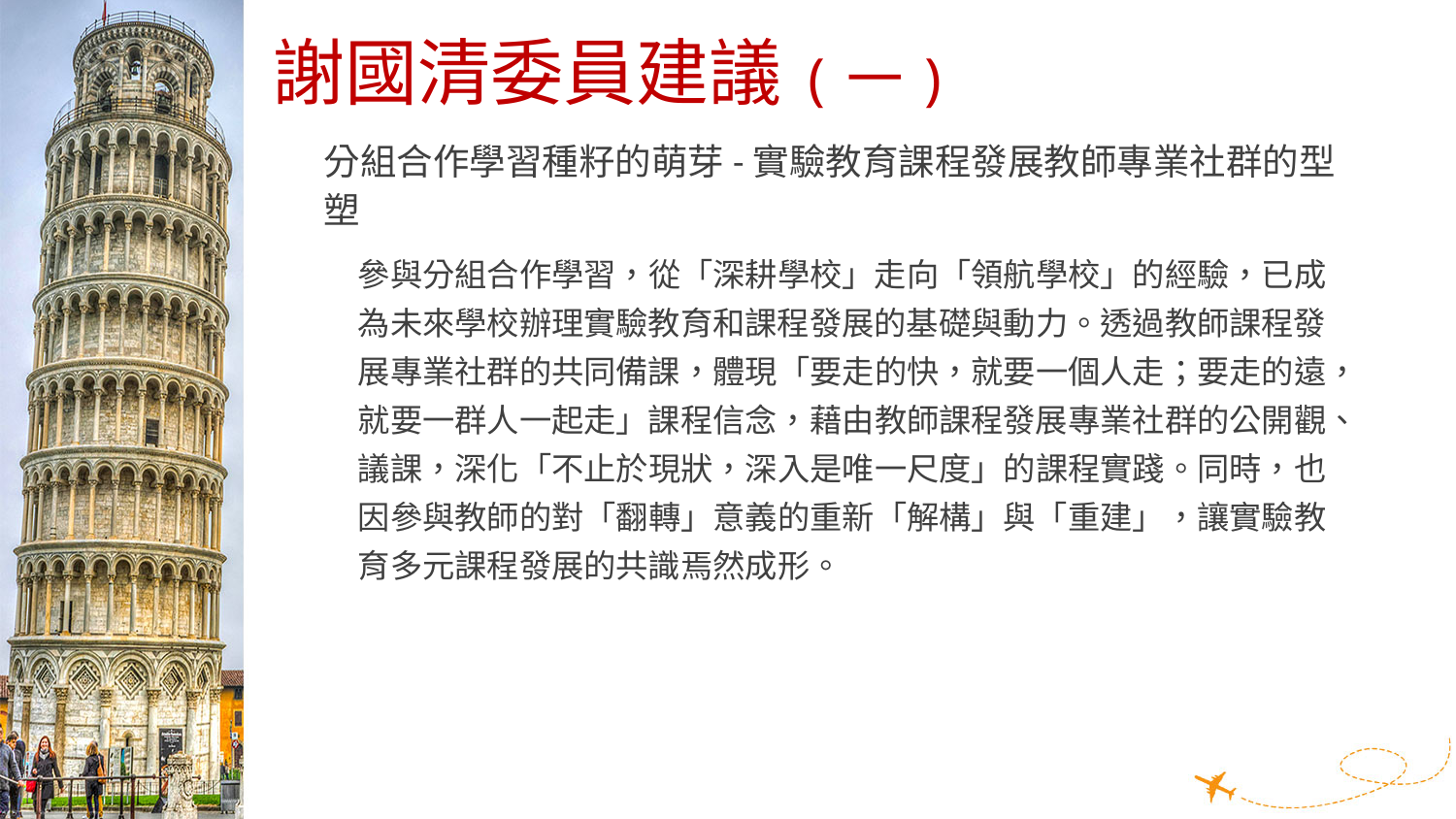

# 謝國清委員建議(一)

分組合作學習種籽的萌芽-實驗教育課程發展教師專業社群的型塑

參與分組合作學習，從「深耕學校」走向「領航學校」的經驗，已成為未來學校辦理實驗教育和課程發展的基礎與動力。透過教師課程發展專業社群的共同備課，體現「要走的快，就要一個人走；要走的遠，就要一群人一起走」課程信念，藉由教師課程發展專業社群的公開觀、議課，深化「不止於現狀，深入是唯一尺度」的課程實踐。同時，也因參與教師的對「翻轉」意義的重新「解構」與「重建」，讓實驗教育多元課程發展的共識焉然成形。